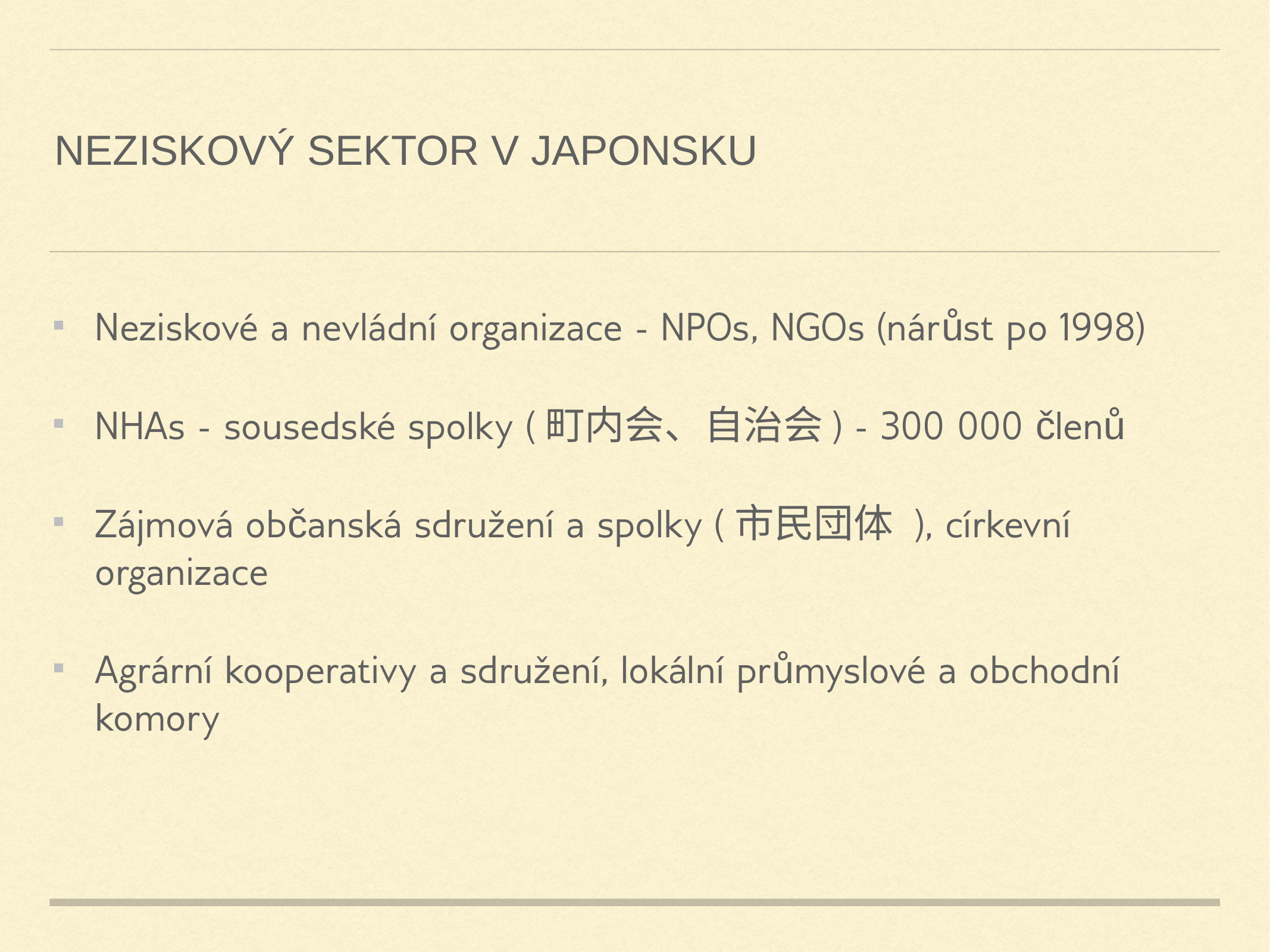

# Neziskový sektor v japonsku
Neziskové a nevládní organizace - NPOs, NGOs (nárůst po 1998)
NHAs - sousedské spolky (町内会、自治会) - 300 000 členů
Zájmová občanská sdružení a spolky (市民団体 ), církevní organizace
Agrární kooperativy a sdružení, lokální průmyslové a obchodní komory
4